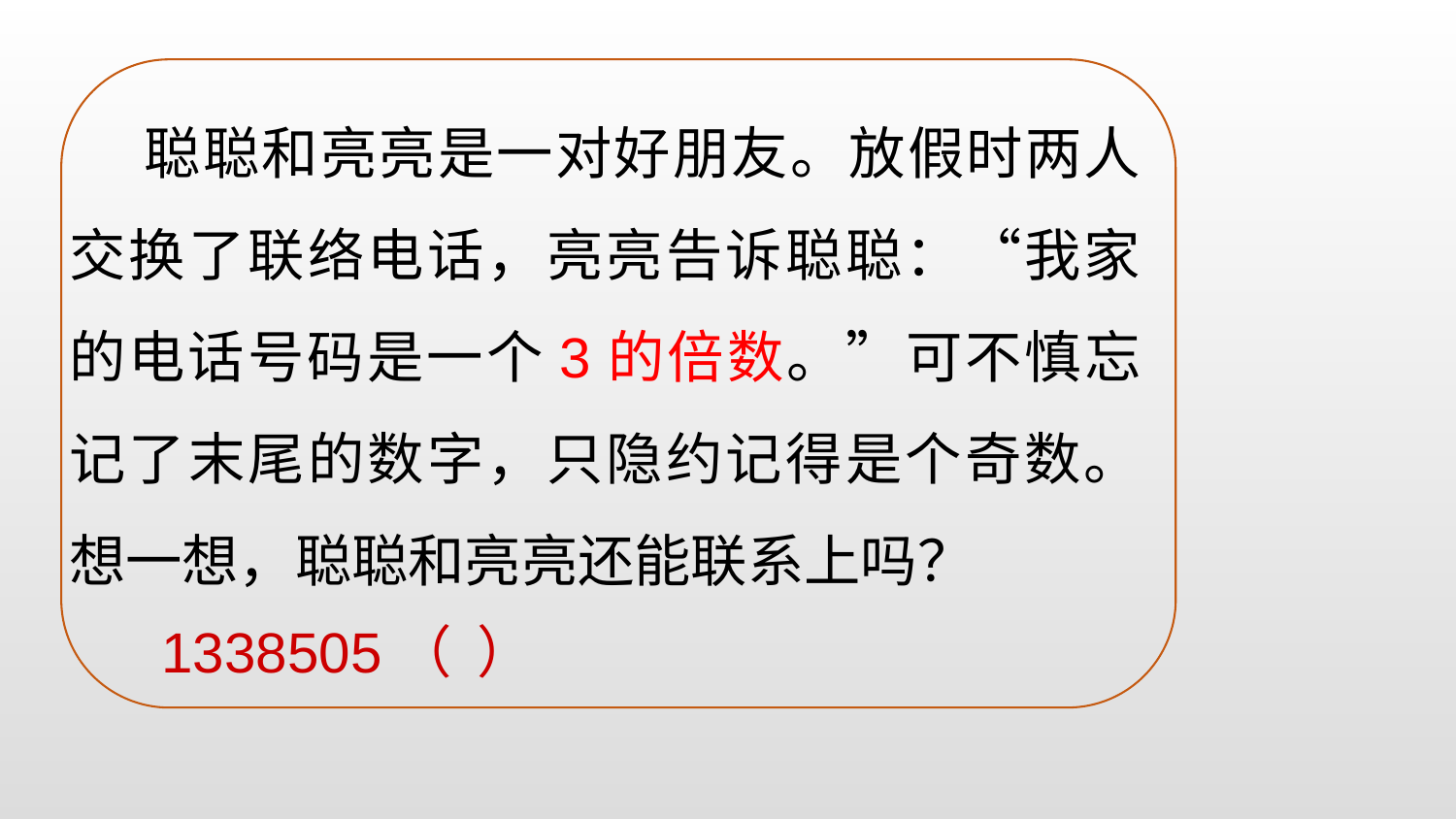

聪聪和亮亮是一对好朋友。放假时两人交换了联络电话，亮亮告诉聪聪：“我家的电话号码是一个3的倍数。”可不慎忘记了末尾的数字，只隐约记得是个奇数。想一想，聪聪和亮亮还能联系上吗？
1338505（  ）